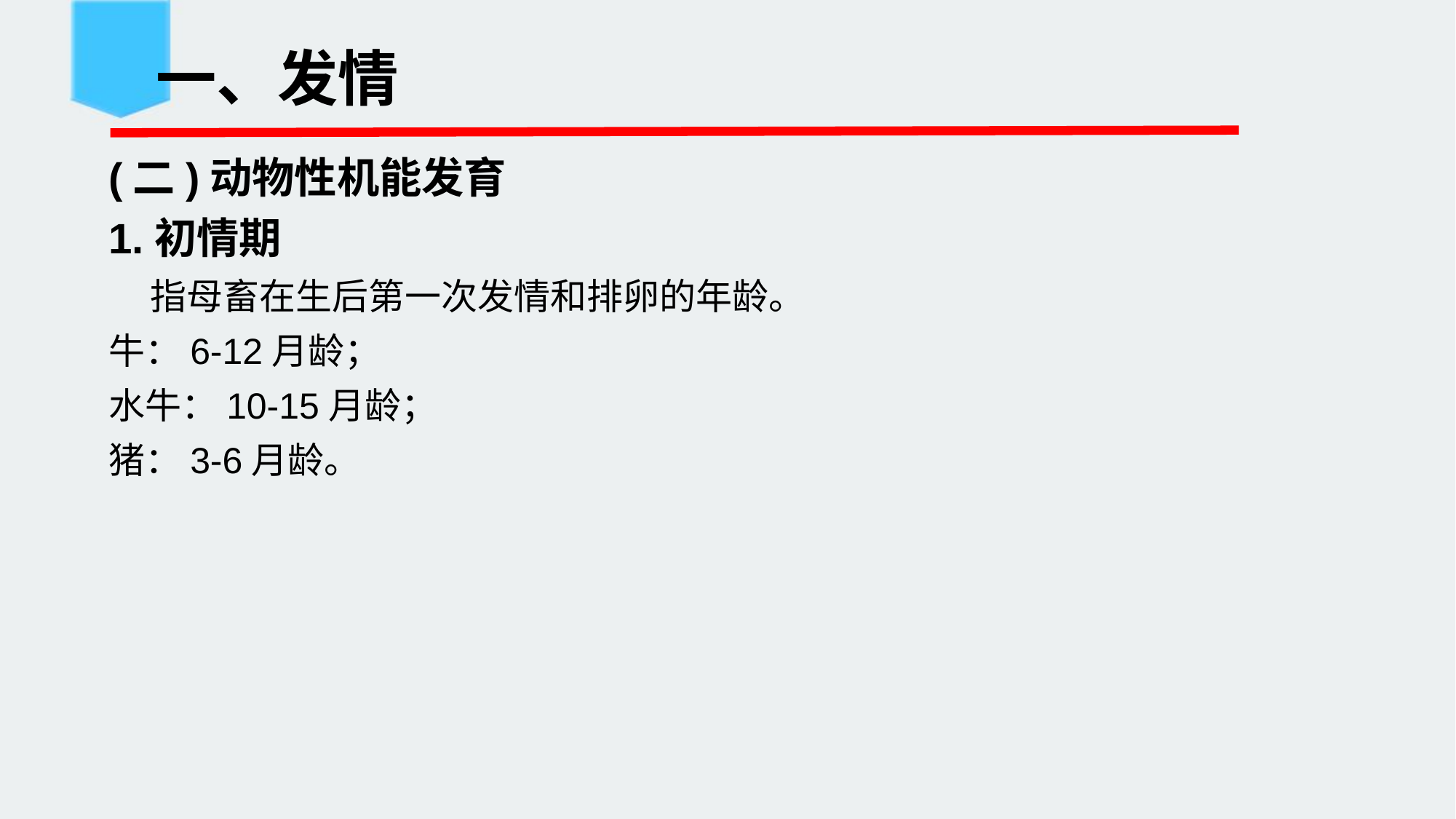

# 一、发情
(二)动物性机能发育
1.初情期
    指母畜在生后第一次发情和排卵的年龄。
牛：6-12月龄；
水牛：10-15月龄；
猪：3-6月龄。